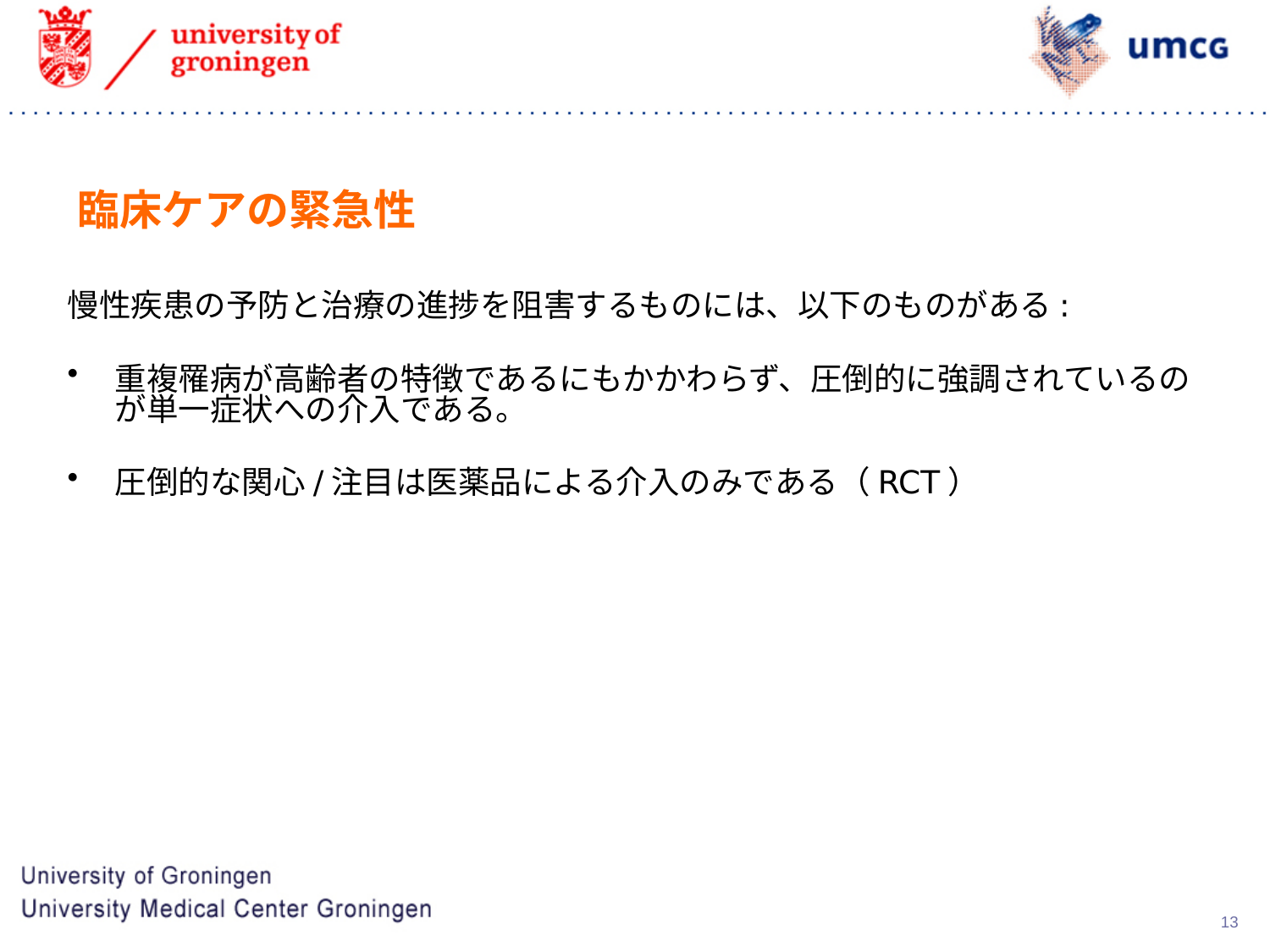

# 臨床ケアの緊急性
慢性疾患の予防と治療の進捗を阻害するものには、以下のものがある:

重複罹病が高齢者の特徴であるにもかかわらず、圧倒的に強調されているのが単一症状への介入である。

圧倒的な関心/注目は医薬品による介入のみである（RCT）

23-10-2014
13